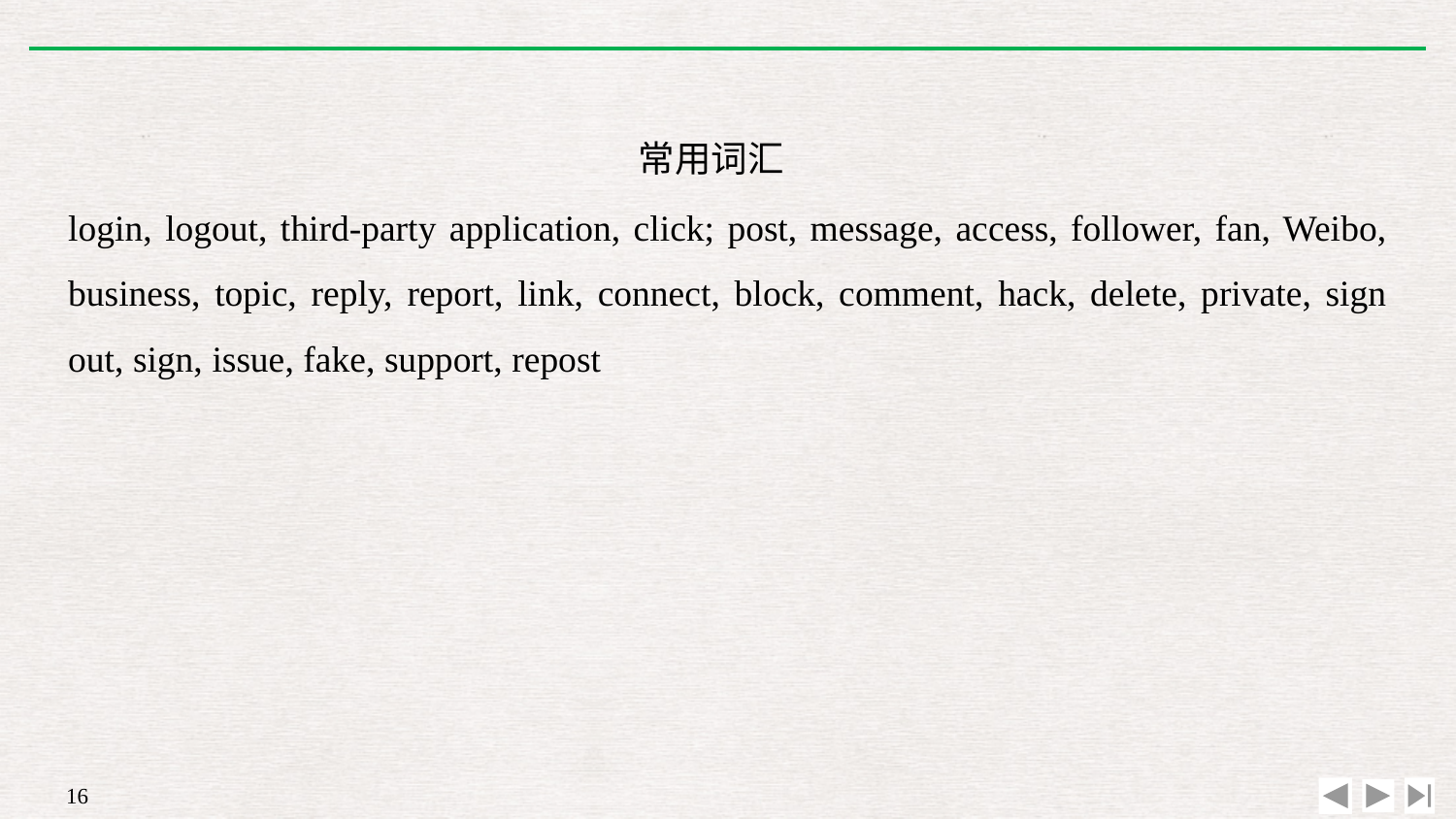

常用词汇
login, logout, third-party application, click; post, message, access, follower, fan, Weibo, business, topic, reply, report, link, connect, block, comment, hack, delete, private, sign out, sign, issue, fake, support, repost